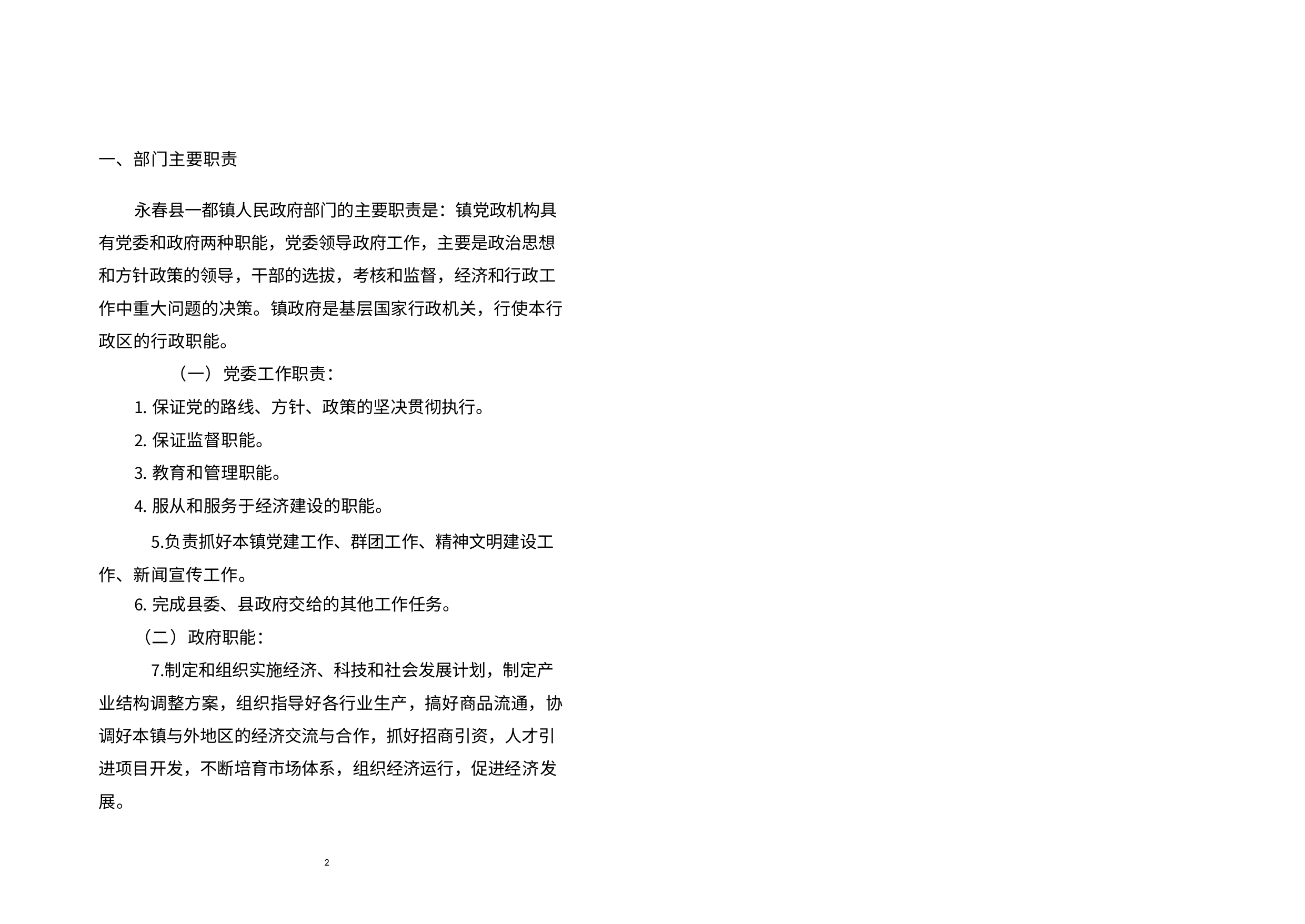

一、部门主要职责
永春县一都镇人民政府部门的主要职责是：镇党政机构具有党委和政府两种职能，党委领导政府工作，主要是政治思想和方针政策的领导，干部的选拔，考核和监督，经济和行政工作中重大问题的决策。镇政府是基层国家行政机关，行使本行政区的行政职能。
（一）党委工作职责：
保证党的路线、方针、政策的坚决贯彻执行。
保证监督职能。
教育和管理职能。
服从和服务于经济建设的职能。
负责抓好本镇党建工作、群团工作、精神文明建设工作、新闻宣传工作。
完成县委、县政府交给的其他工作任务。
（二）政府职能：
制定和组织实施经济、科技和社会发展计划，制定产业结构调整方案，组织指导好各行业生产，搞好商品流通，协调好本镇与外地区的经济交流与合作，抓好招商引资，人才引进项目开发，不断培育市场体系，组织经济运行，促进经济发展。
2